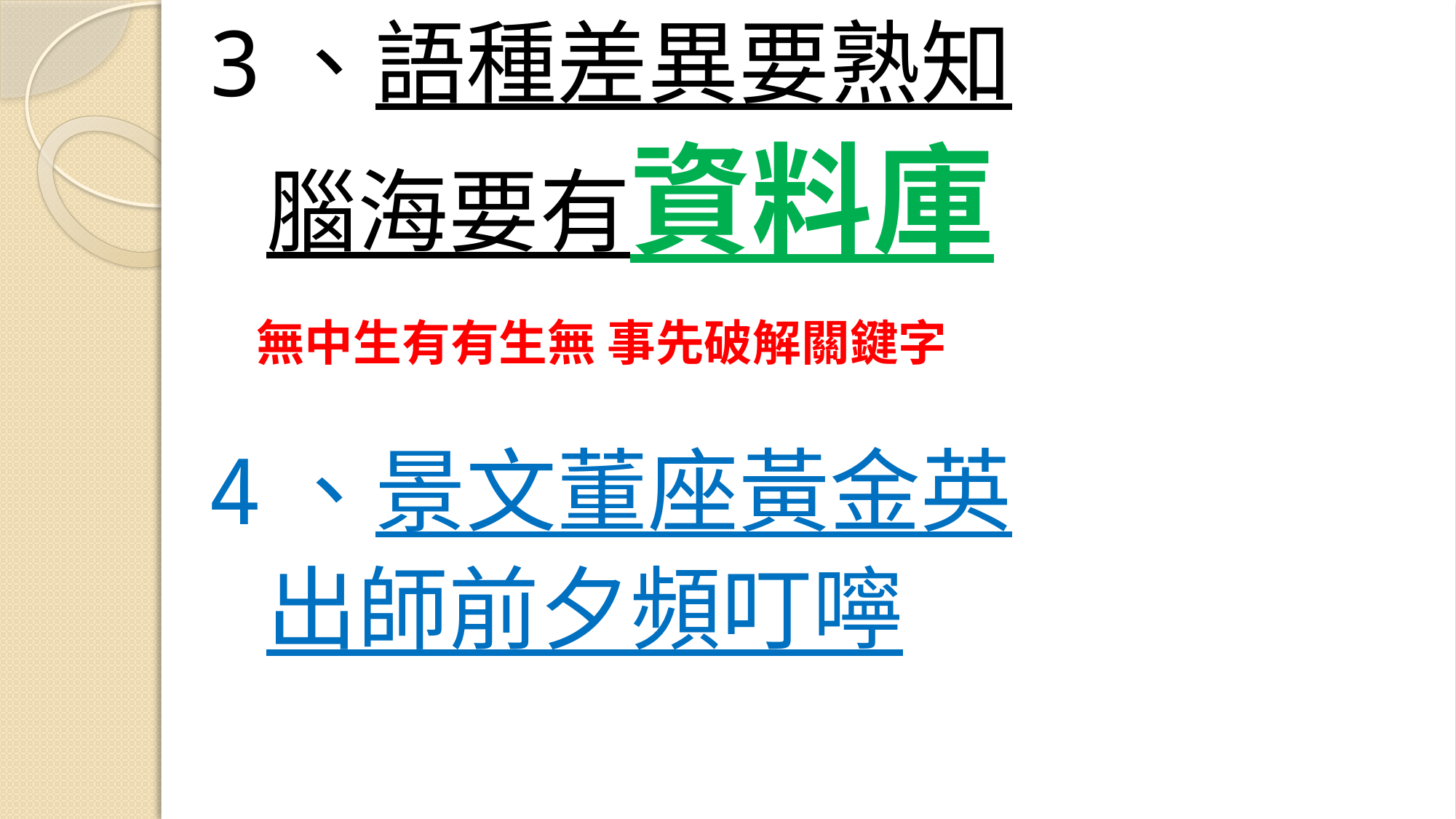

3、語種差異要熟知
    腦海要有資料庫
    無中生有有生無 事先破解關鍵字

 4、景文董座黃金英
    出師前夕頻叮嚀